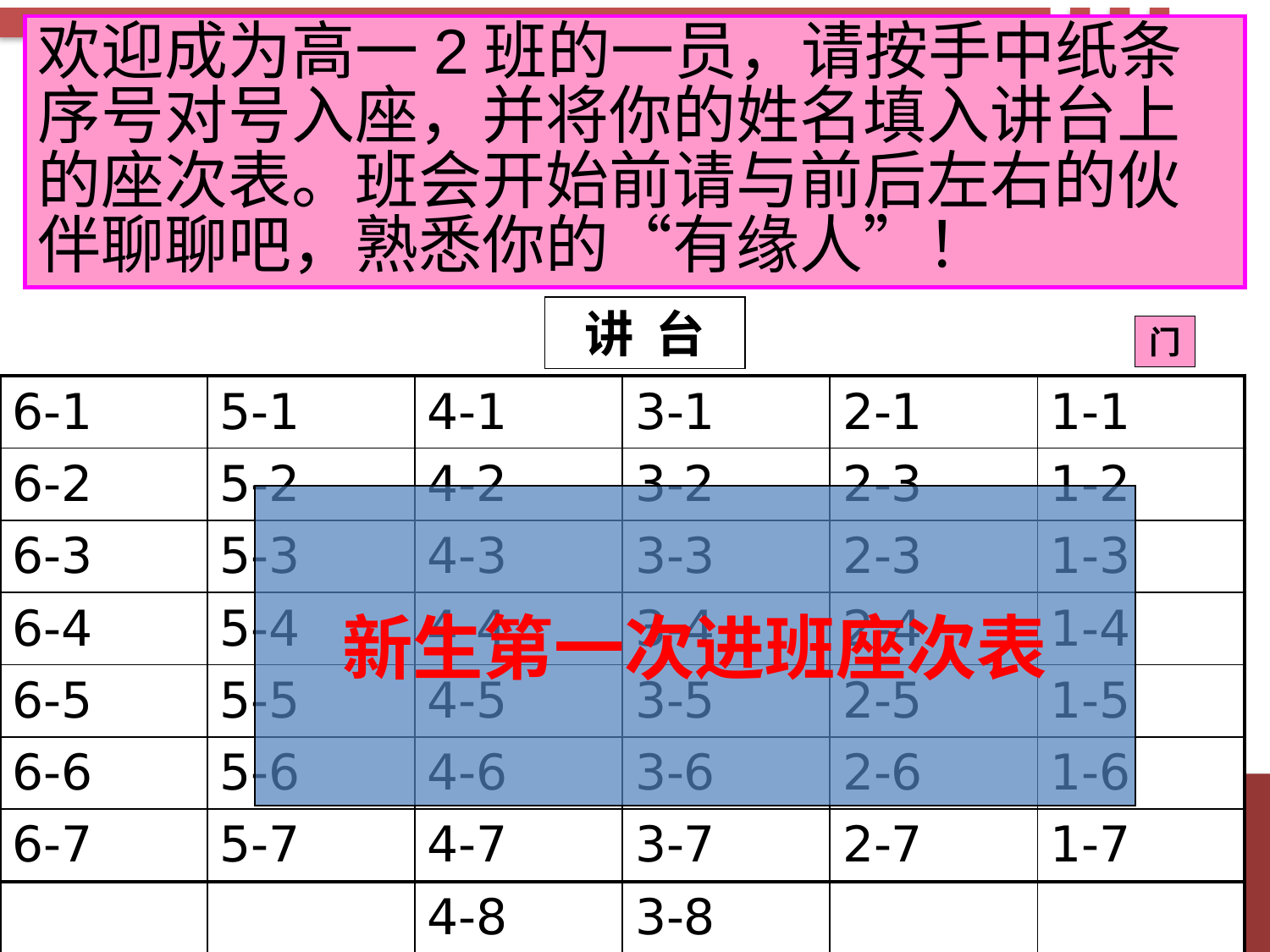

欢迎成为高一2班的一员，请按手中纸条序号对号入座，并将你的姓名填入讲台上的座次表。班会开始前请与前后左右的伙伴聊聊吧，熟悉你的“有缘人”！
讲  台
门
| 6-1 | 5-1 | 4-1 | 3-1 | 2-1 | 1-1 |
| --- | --- | --- | --- | --- | --- |
| 6-2 | 5-2 | 4-2 | 3-2 | 2-3 | 1-2 |
| 6-3 | 5-3 | 4-3 | 3-3 | 2-3 | 1-3 |
| 6-4 | 5-4 | 4-4 | 3-4 | 2-4 | 1-4 |
| 6-5 | 5-5 | 4-5 | 3-5 | 2-5 | 1-5 |
| 6-6 | 5-6 | 4-6 | 3-6 | 2-6 | 1-6 |
| 6-7 | 5-7 | 4-7 | 3-7 | 2-7 | 1-7 |
|  |  | 4-8 | 3-8 |  |  |
新生第一次进班座次表